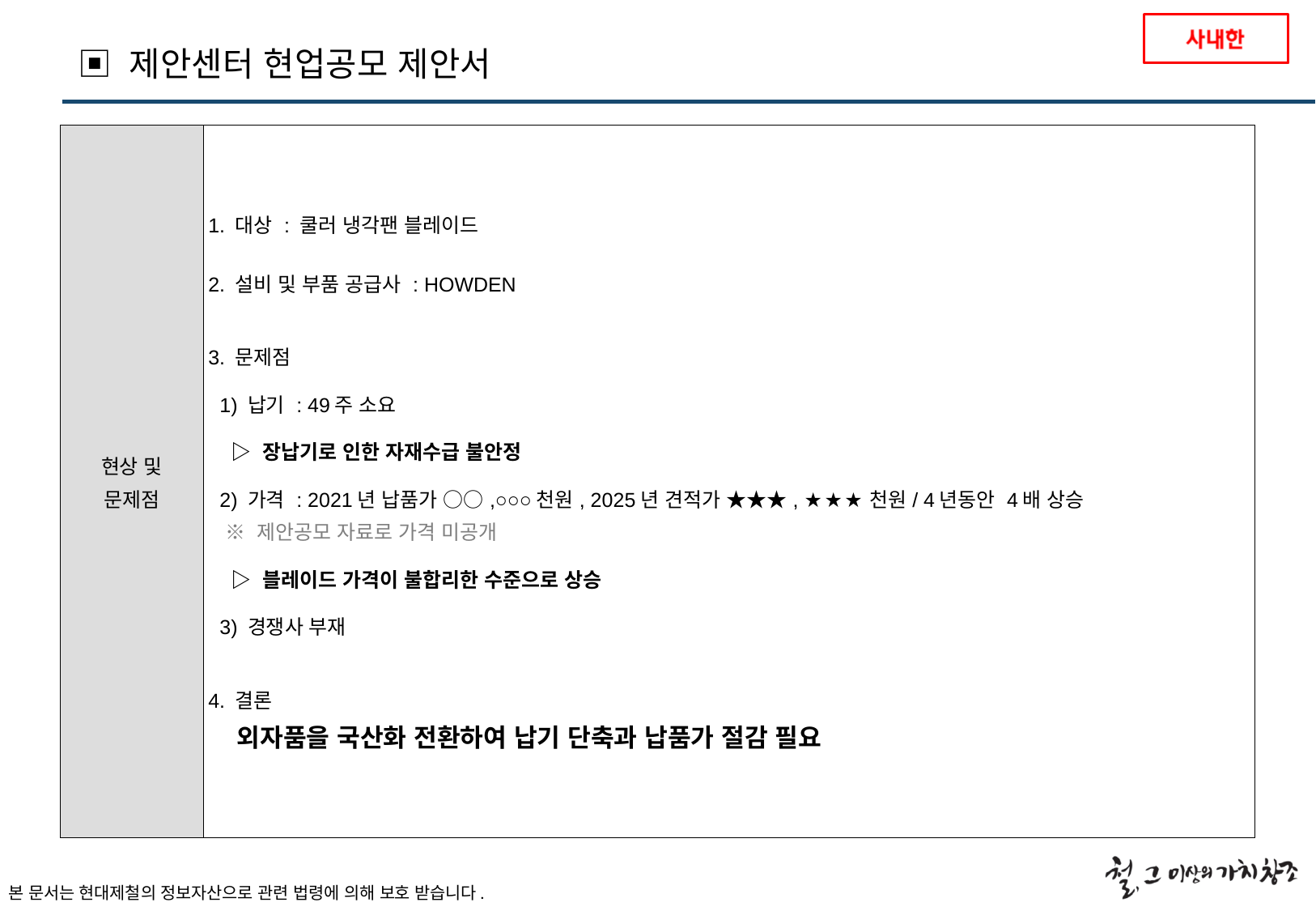

▣ 제안센터 현업공모 제안서
| 현상 및 문제점 | 1. 대상 : 쿨러 냉각팬 블레이드 2. 설비 및 부품 공급사 : HOWDEN 3. 문제점 1) 납기 : 49주 소요 ▷ 장납기로 인한 자재수급 불안정 2) 가격 : 2021년 납품가 ○○,○○○천원, 2025년 견적가 ★★★, ★★★천원/ 4년동안 4배 상승 ※ 제안공모 자료로 가격 미공개 ▷ 블레이드 가격이 불합리한 수준으로 상승 3) 경쟁사 부재 4. 결론 외자품을 국산화 전환하여 납기 단축과 납품가 절감 필요 |
| --- | --- |